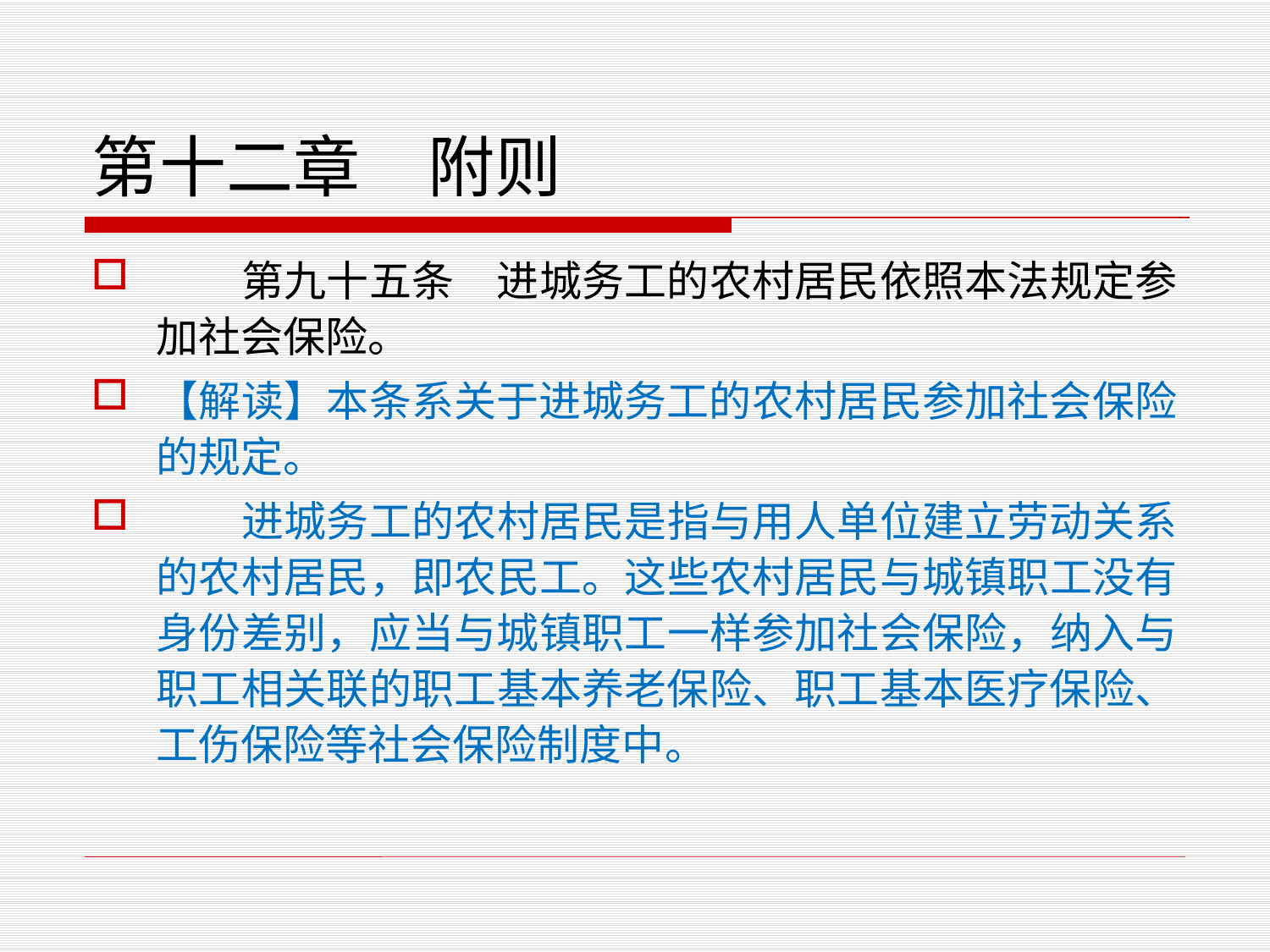

# 第十二章　附则
　　第九十五条　进城务工的农村居民依照本法规定参加社会保险。
【解读】本条系关于进城务工的农村居民参加社会保险的规定。
　　进城务工的农村居民是指与用人单位建立劳动关系的农村居民，即农民工。这些农村居民与城镇职工没有身份差别，应当与城镇职工一样参加社会保险，纳入与职工相关联的职工基本养老保险、职工基本医疗保险、工伤保险等社会保险制度中。